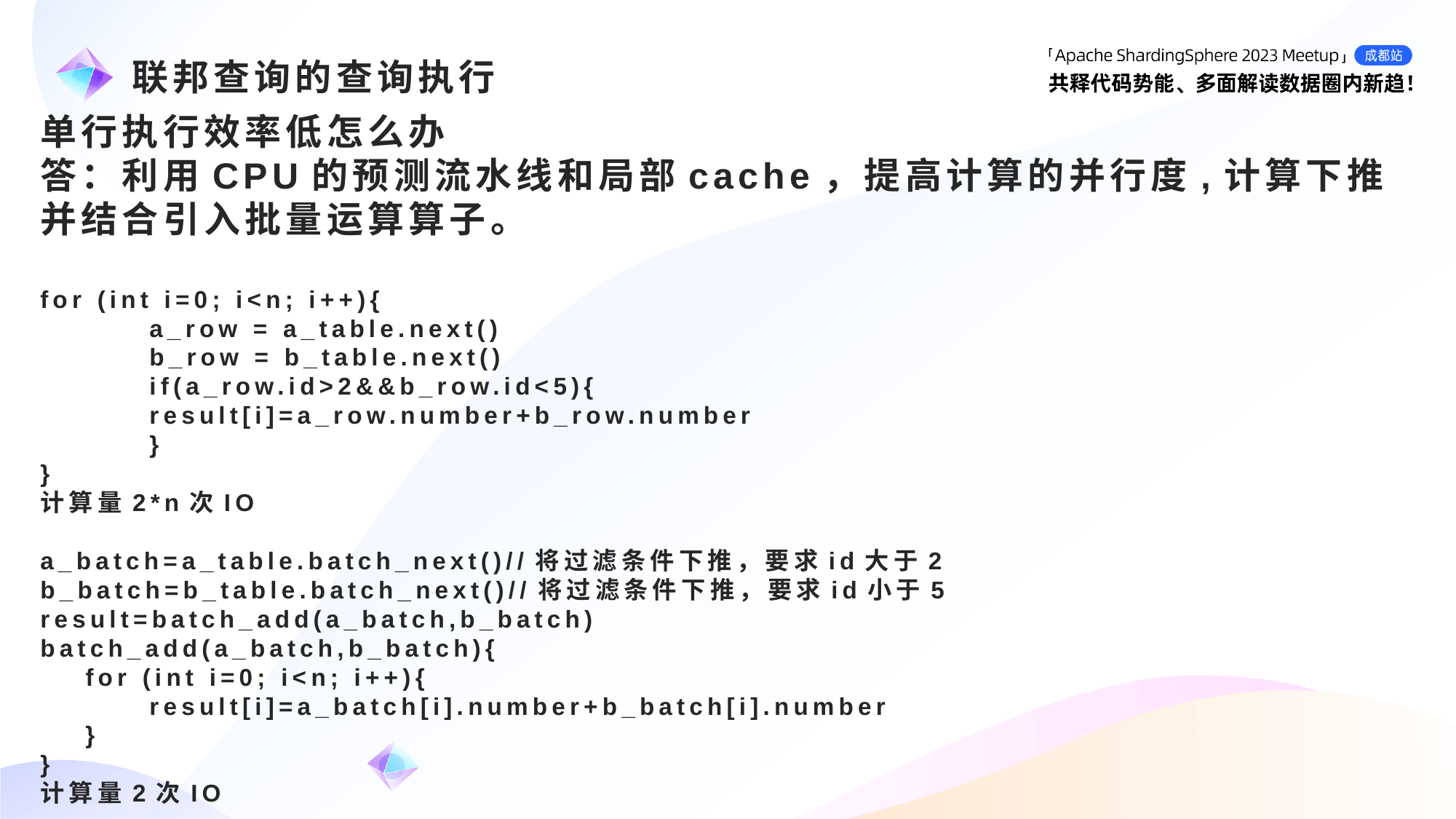

e7d195523061f1c0c2b73831c94a3edc981f60e396d3e182073EE1468018468A7F192AE5E5CD515B6C3125F8AF6E4EE646174E8CF0B46FD19828DCE8CDA3B3A044A74F0E769C5FA8CB87AB6FC303C8BA3785FAC64AF5424764E128FECAE4CC727650C04623638EBB0E38E204334561D5C6A1F0CAD760F6FBB7D9E209A4CCD06739B0CBDF42479AA5F56606813F7B2771
联邦查询的查询执行
单行执行效率低怎么办
答：利用CPU的预测流水线和局部cache，提高计算的并行度,计算下推并结合引入批量运算算子。

for (int i=0; i<n; i++){
	a_row = a_table.next()
	b_row = b_table.next()
	if(a_row.id>2&&b_row.id<5){
	result[i]=a_row.number+b_row.number
	}
}
计算量2*n次IO

a_batch=a_table.batch_next()//将过滤条件下推，要求id大于2
b_batch=b_table.batch_next()//将过滤条件下推，要求id小于5
result=batch_add(a_batch,b_batch)
batch_add(a_batch,b_batch){
    for (int i=0; i<n; i++){
	result[i]=a_batch[i].number+b_batch[i].number
    }
}
计算量2次IO